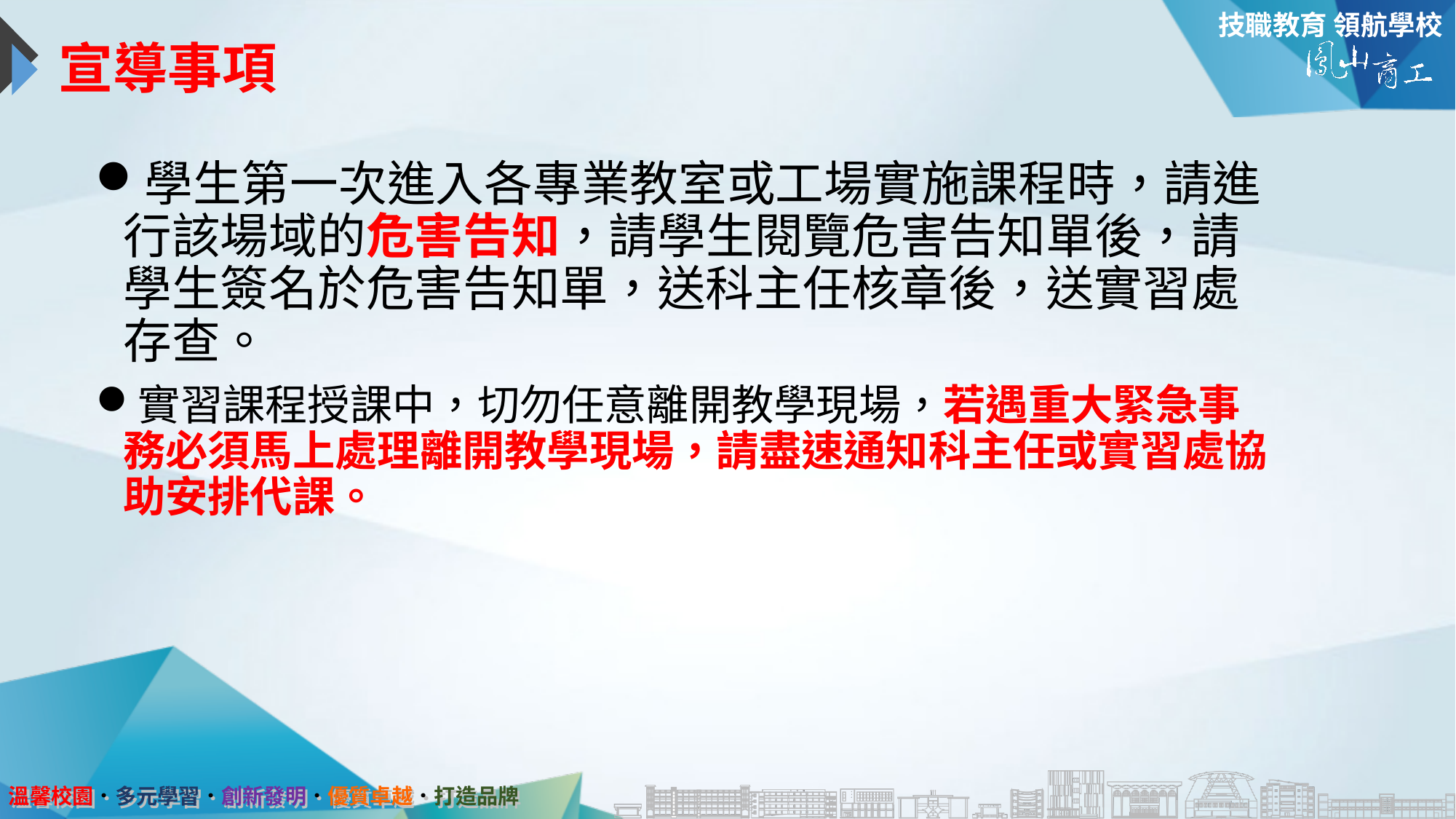

# 宣導事項
學生第一次進入各專業教室或工場實施課程時，請進行該場域的危害告知，請學生閱覽危害告知單後，請學生簽名於危害告知單，送科主任核章後，送實習處存查。
實習課程授課中，切勿任意離開教學現場，若遇重大緊急事務必須馬上處理離開教學現場，請盡速通知科主任或實習處協助安排代課。